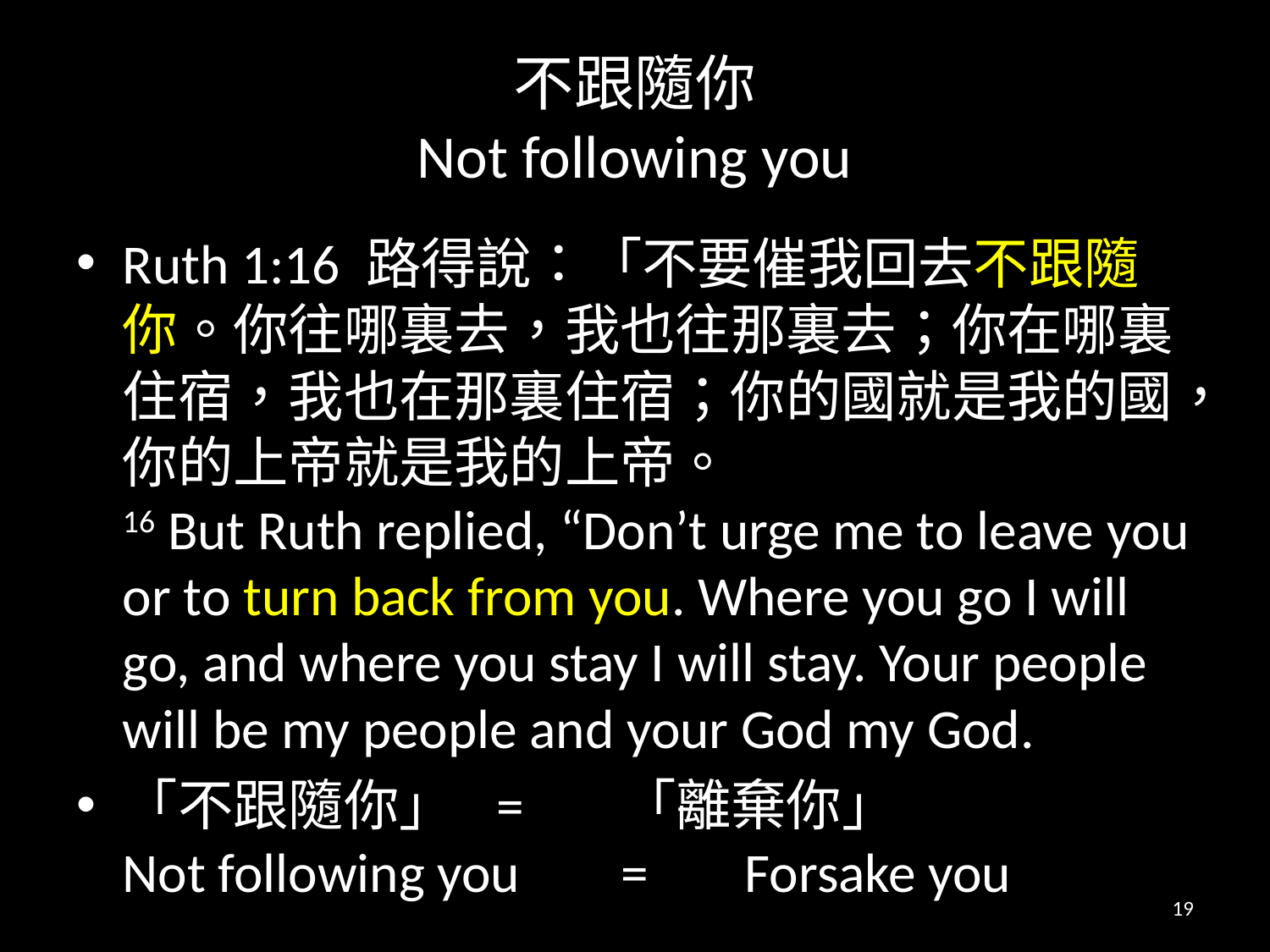

# 不跟隨你 Not following you
Ruth 1:16 路得說：「不要催我回去不跟隨你。你往哪裏去，我也往那裏去；你在哪裏住宿，我也在那裏住宿；你的國就是我的國，你的上帝就是我的上帝。
16 But Ruth replied, “Don’t urge me to leave you or to turn back from you. Where you go I will go, and where you stay I will stay. Your people will be my people and your God my God.
「不跟隨你」	=	「離棄你」
Not following you 	= 	Forsake you
19